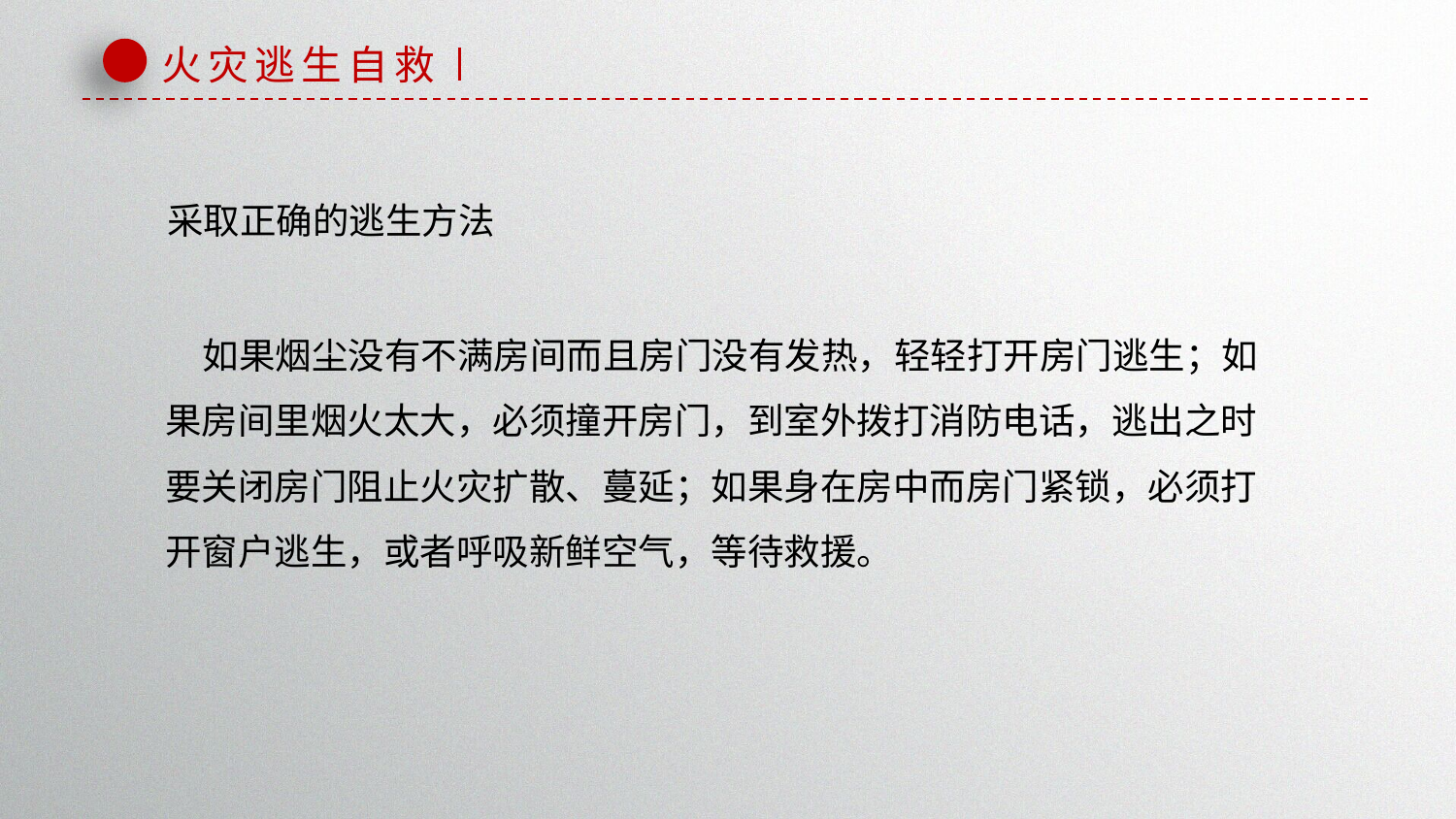

火灾逃生自救

采取正确的逃生方法
    如果烟尘没有不满房间而且房门没有发热，轻轻打开房门逃生；如果房间里烟火太大，必须撞开房门，到室外拨打消防电话，逃出之时要关闭房门阻止火灾扩散、蔓延；如果身在房中而房门紧锁，必须打开窗户逃生，或者呼吸新鲜空气，等待救援。